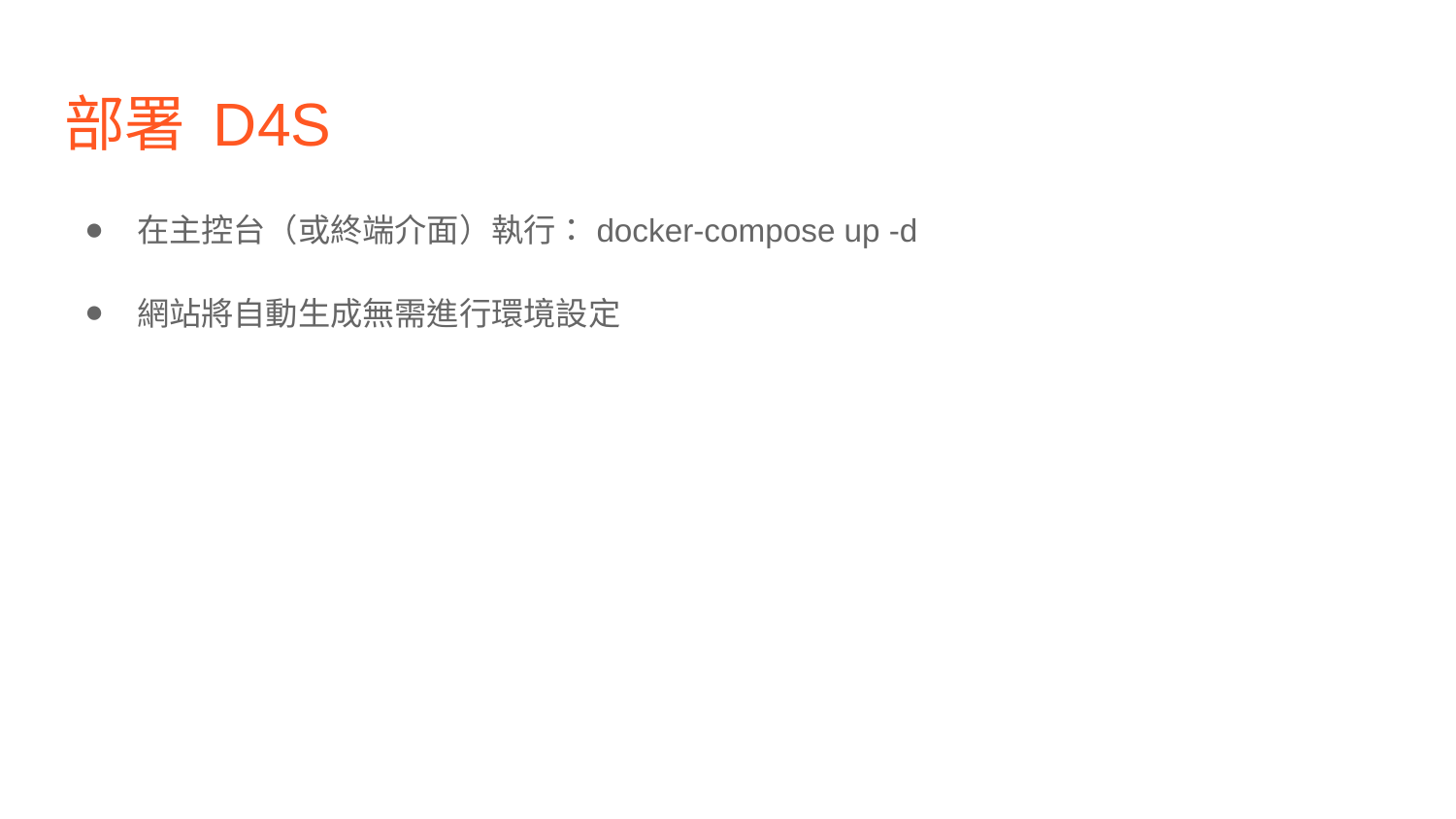

# 部署 D4S
在主控台（或終端介面）執行：docker-compose up -d
網站將自動生成無需進行環境設定